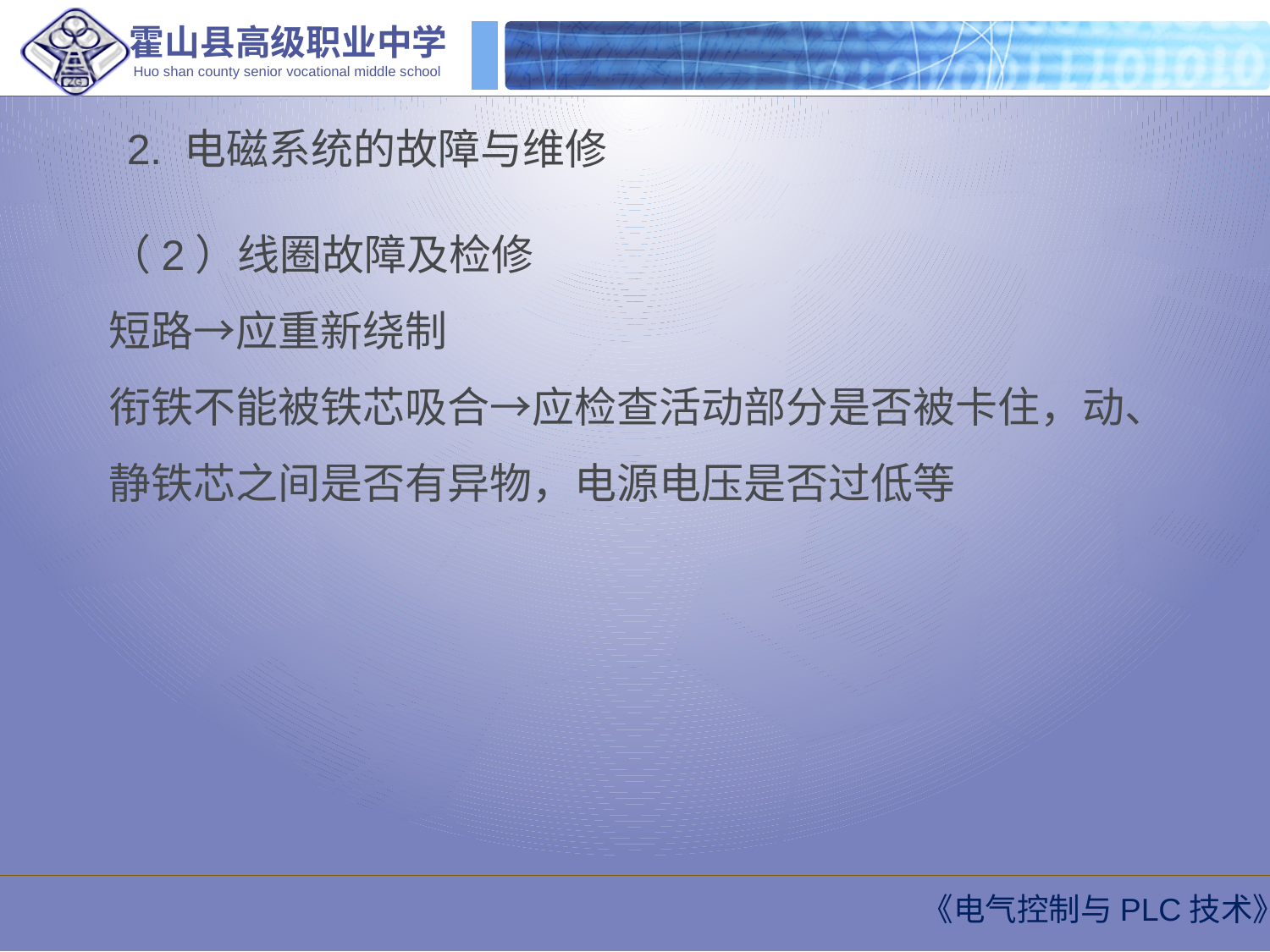

2. 电磁系统的故障与维修
（2）线圈故障及检修
短路→应重新绕制
衔铁不能被铁芯吸合→应检查活动部分是否被卡住，动、静铁芯之间是否有异物，电源电压是否过低等